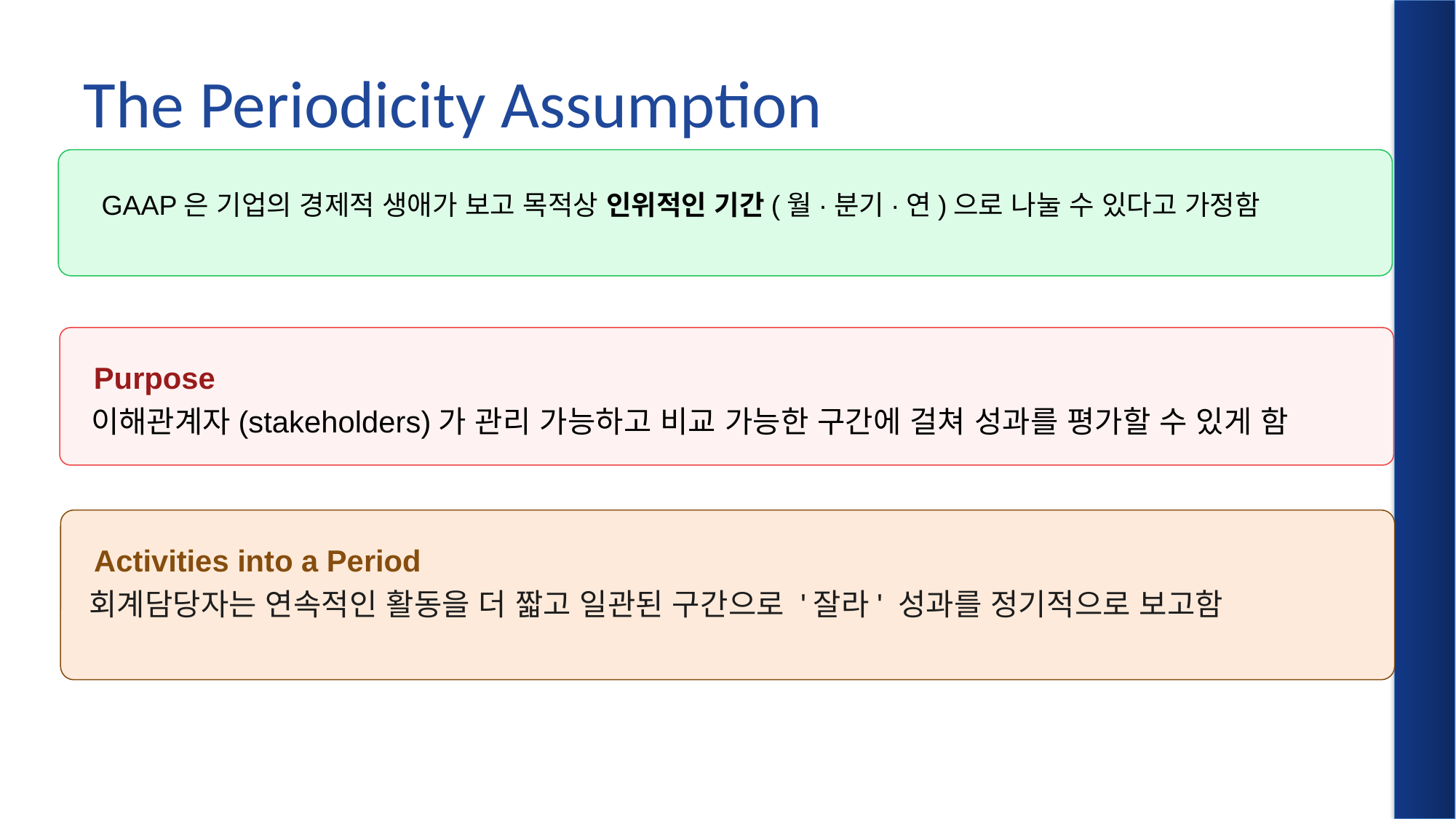

# The Periodicity Assumption

GAAP은 기업의 경제적 생애가 보고 목적상 인위적인 기간(월·분기·연)으로 나눌 수 있다고 가정함

 Purpose
이해관계자(stakeholders)가 관리 가능하고 비교 가능한 구간에 걸쳐 성과를 평가할 수 있게 함

 Activities into a Period
회계담당자는 연속적인 활동을 더 짧고 일관된 구간으로 '잘라' 성과를 정기적으로 보고함